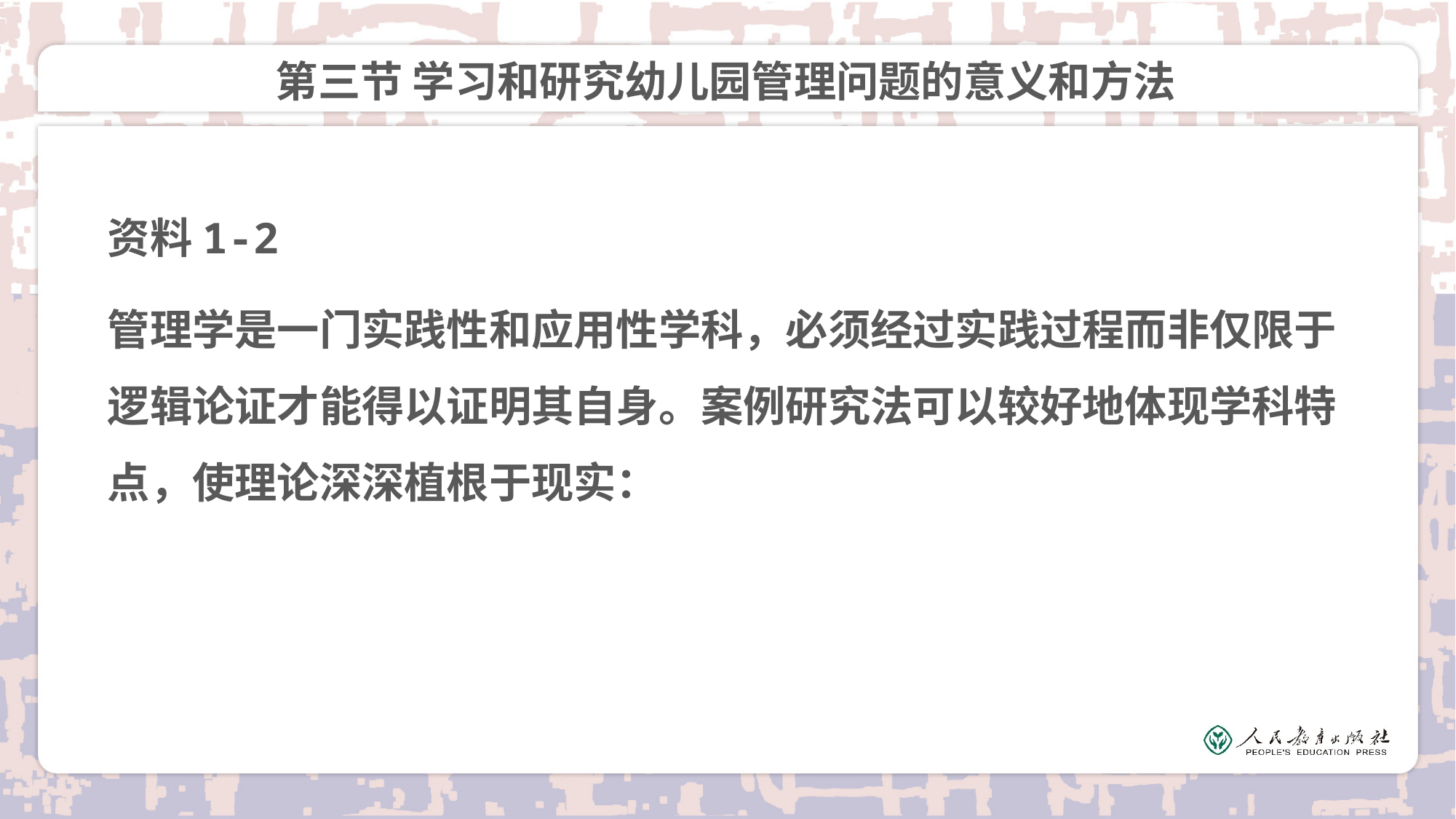

# 第三节 学习和研究幼儿园管理问题的意义和方法
资料1-2
管理学是一门实践性和应用性学科，必须经过实践过程而非仅限于逻辑论证才能得以证明其自身。案例研究法可以较好地体现学科特点，使理论深深植根于现实：